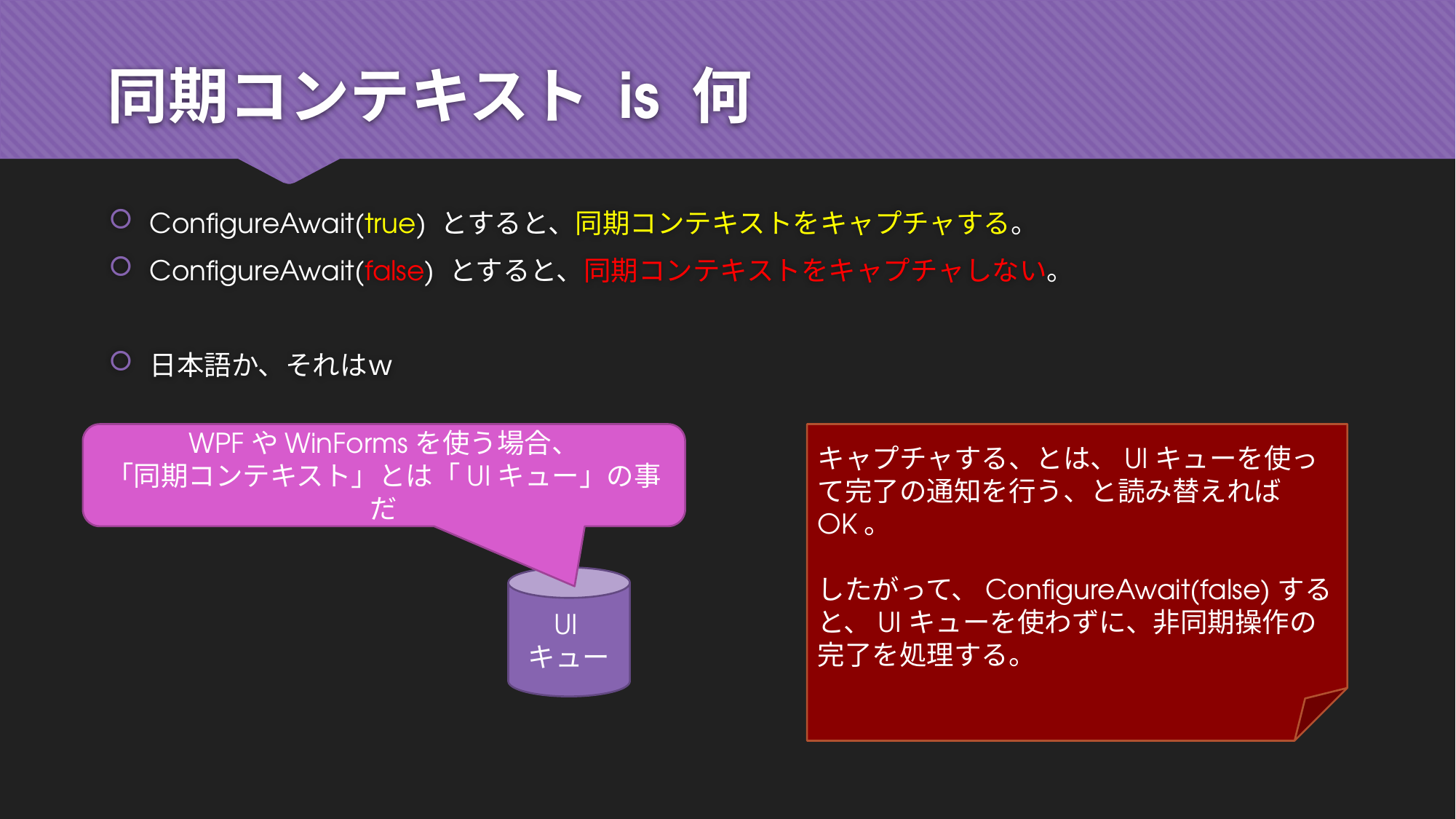

# 同期コンテキスト is 何
ConfigureAwait(true) とすると、同期コンテキストをキャプチャする。
ConfigureAwait(false) とすると、同期コンテキストをキャプチャしない。

日本語か、それはｗ
WPFやWinFormsを使う場合、
「同期コンテキスト」とは「UIキュー」の事だ
キャプチャする、とは、UIキューを使って完了の通知を行う、と読み替えればOK。

したがって、ConfigureAwait(false)すると、UIキューを使わずに、非同期操作の完了を処理する。
UIキュー